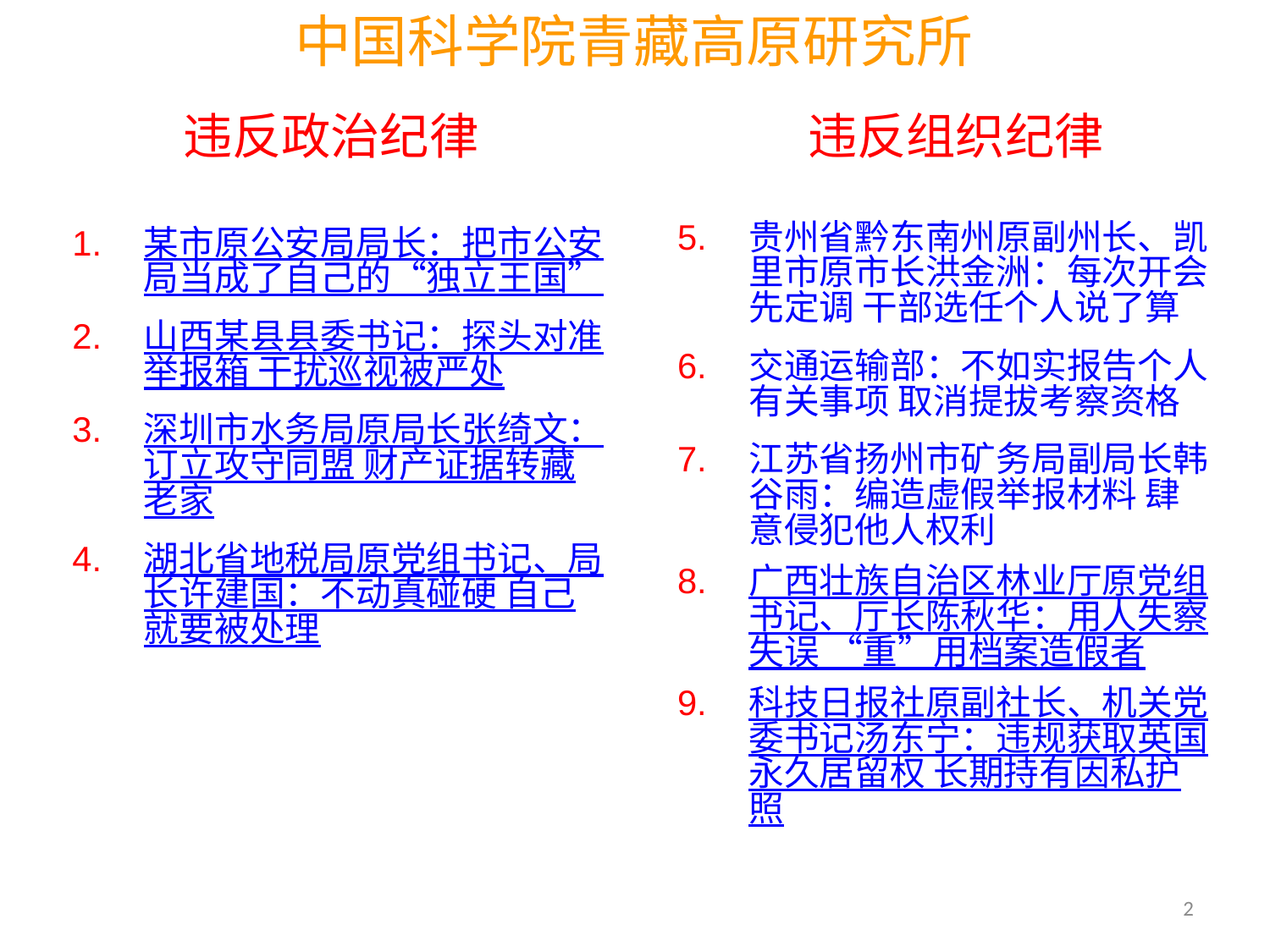

违反政治纪律
违反组织纪律
贵州省黔东南州原副州长、凯里市原市长洪金洲：每次开会先定调 干部选任个人说了算
交通运输部：不如实报告个人有关事项 取消提拔考察资格
江苏省扬州市矿务局副局长韩谷雨：编造虚假举报材料 肆意侵犯他人权利
广西壮族自治区林业厅原党组书记、厅长陈秋华：用人失察失误 “重”用档案造假者
科技日报社原副社长、机关党委书记汤东宁：违规获取英国永久居留权 长期持有因私护照

某市原公安局局长：把市公安局当成了自己的“独立王国”
山西某县县委书记：探头对准举报箱 干扰巡视被严处
深圳市水务局原局长张绮文：订立攻守同盟 财产证据转藏老家
湖北省地税局原党组书记、局长许建国：不动真碰硬 自己就要被处理
2